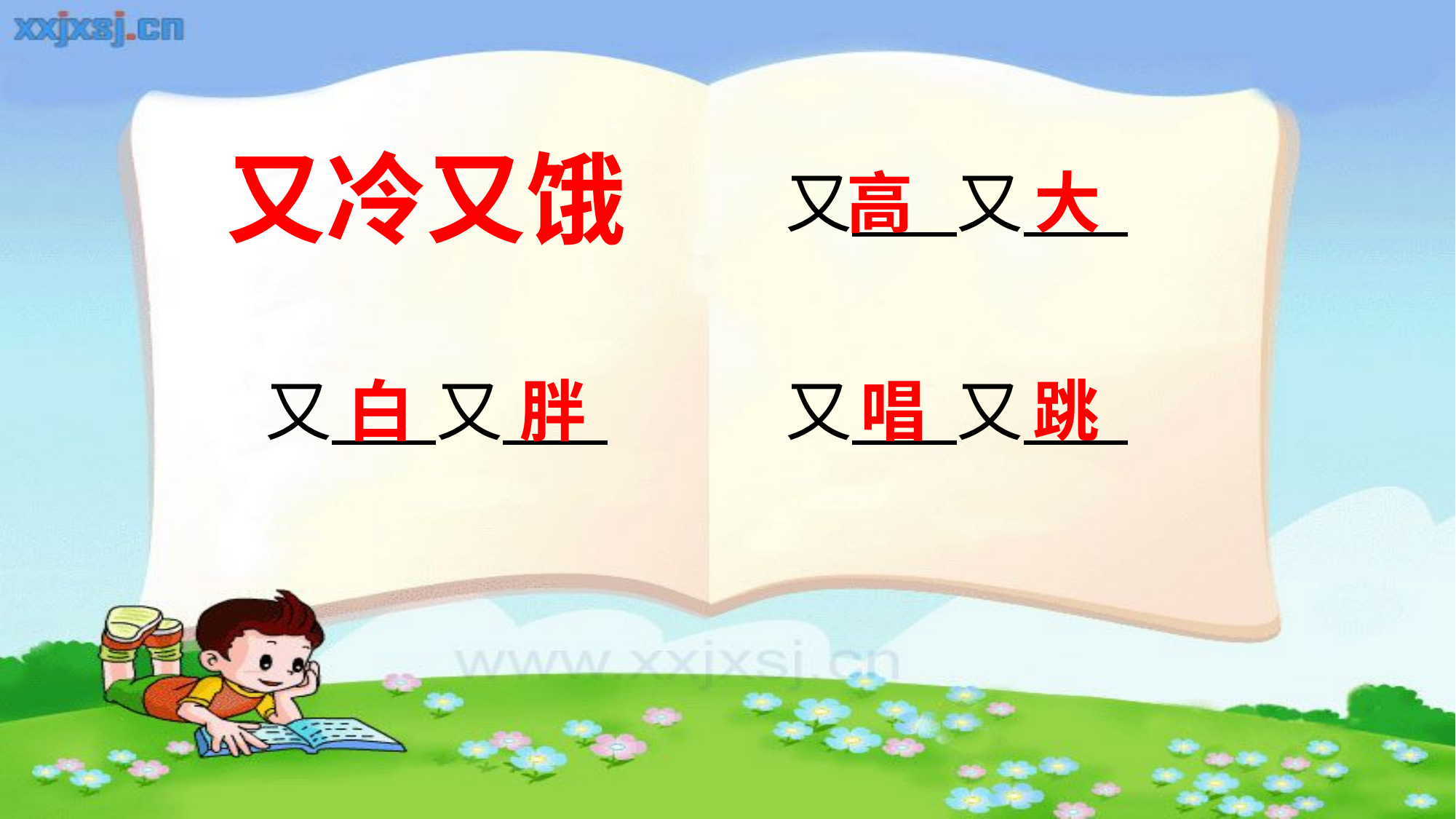

又冷又饿
又       又
高        大
又       又
白       胖
又       又
唱       跳